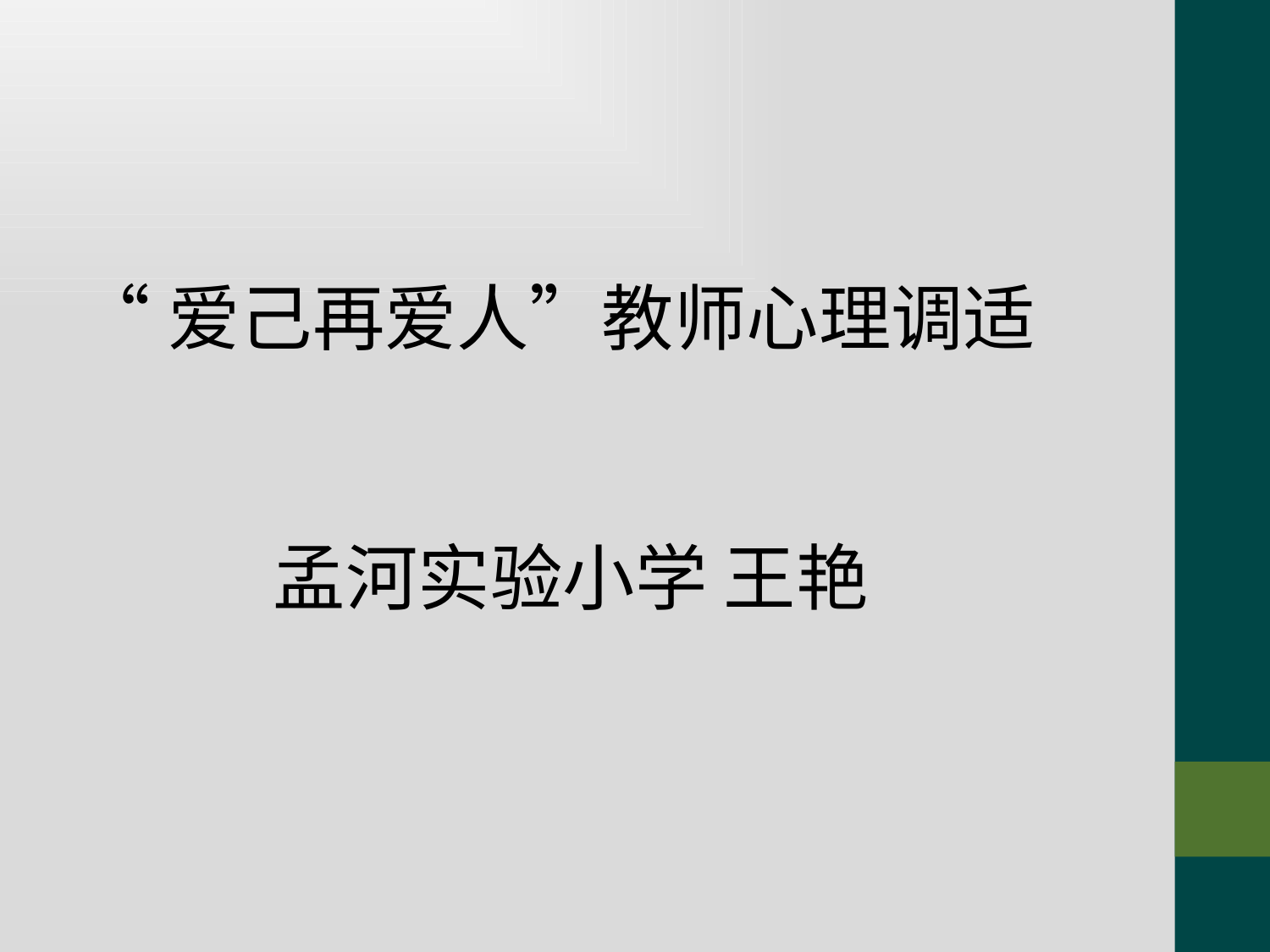

教师心理健康讲座教师心理健康讲座第一节 教师心理健康概述一、何谓健康
      二、何谓心理健康
             三、教师心理健康现状
                四、教师心理问题产生的原因
                五、教师心理健康的重要性
通过阅读报刊，我们能增长见识，扩大自己的知识面。
“爱己再爱人”教师心理调适
            孟河实验小学 王艳